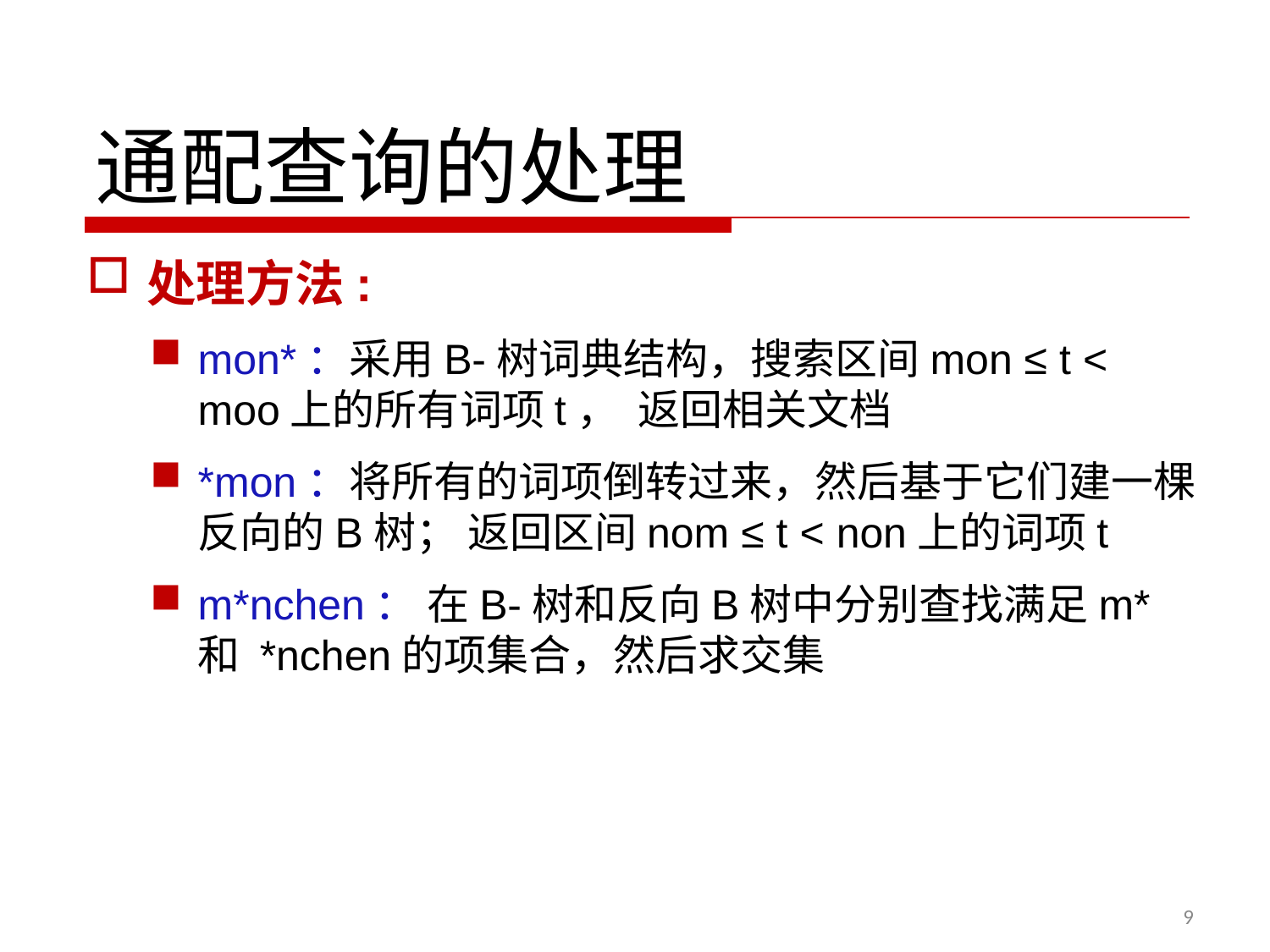

通配查询的处理
处理方法:
mon*：采用B-树词典结构，搜索区间mon ≤ t < moo上的所有词项t，  返回相关文档
*mon：将所有的词项倒转过来，然后基于它们建一棵反向的B树； 返回区间nom ≤ t < non上的词项t
m*nchen： 在B-树和反向B树中分别查找满足m*和 *nchen的项集合，然后求交集
9